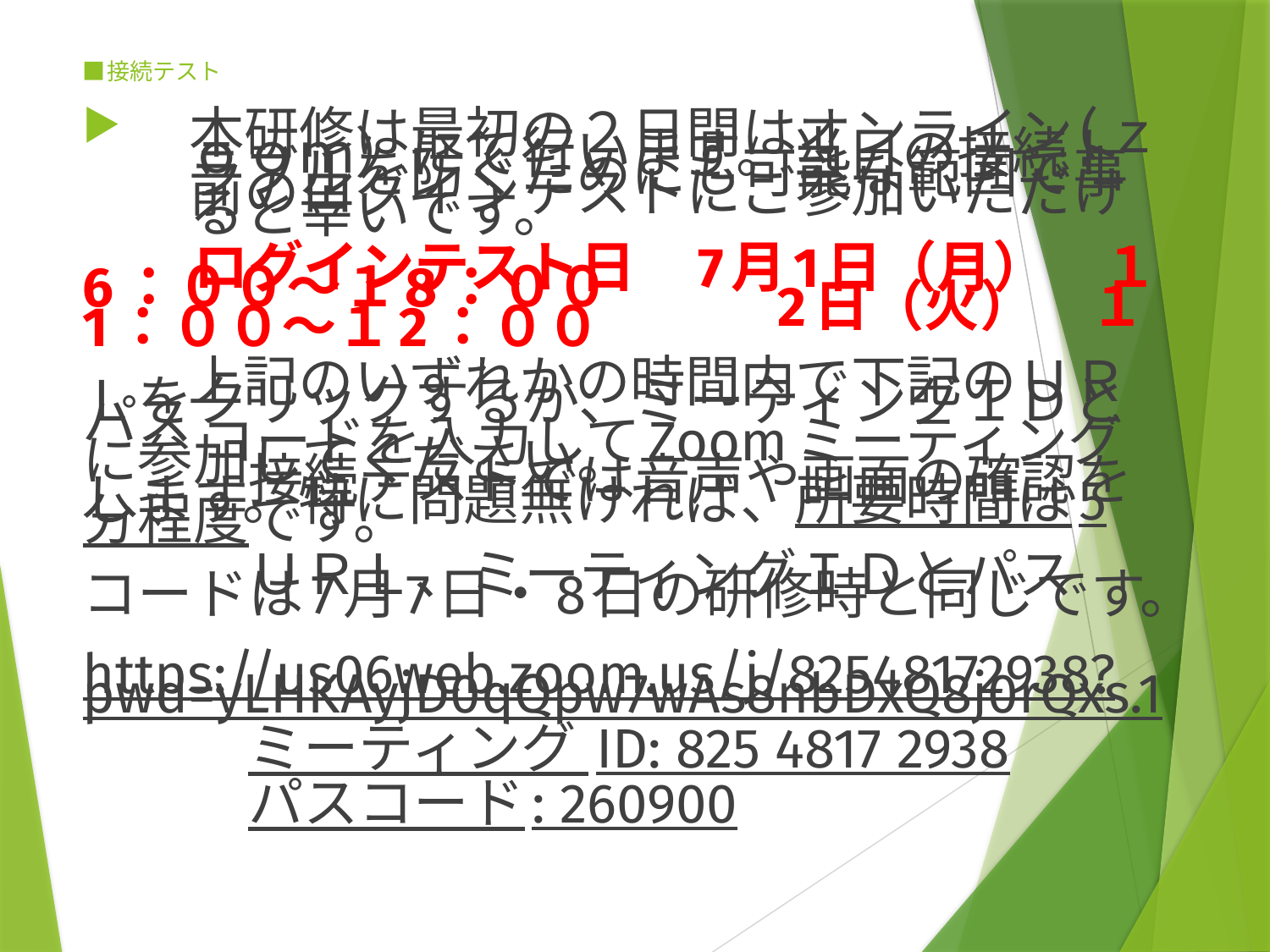

# ■接続テスト
本研修は最初の２日間はオンライン(ｚｏｏｍ）にて行います。当日の接続トラブルを防ぐためにも可能な範囲で事前のログインテストにご参加いただけると幸いです。

　　ログインテスト日　7月1日（月）　１6：００～１8：００
　　　　　　　　　　　　  2日（火）　１1：００～１2：００

        上記のいずれかの時間内で下記のＵＲＬをクリックするか、ミーティングＩＤとパス
         コードを入力してZoomミーティングに参加してください。
　　　接続テストでは音声や画面の確認をします。特に問題無ければ、所要時間は5分程度です。

　　　ＵＲＬ、ミーティングＩＤとパスコードは7月7日・8日の研修時と同じです。

　　   https://us06web.zoom.us/j/82548172938?pwd=yLHKAyjD0qQpw7wAs8nbDxQ8j0rQxs.1

　　　ミーティング ID: 825 4817 2938

　　　パスコード: 260900